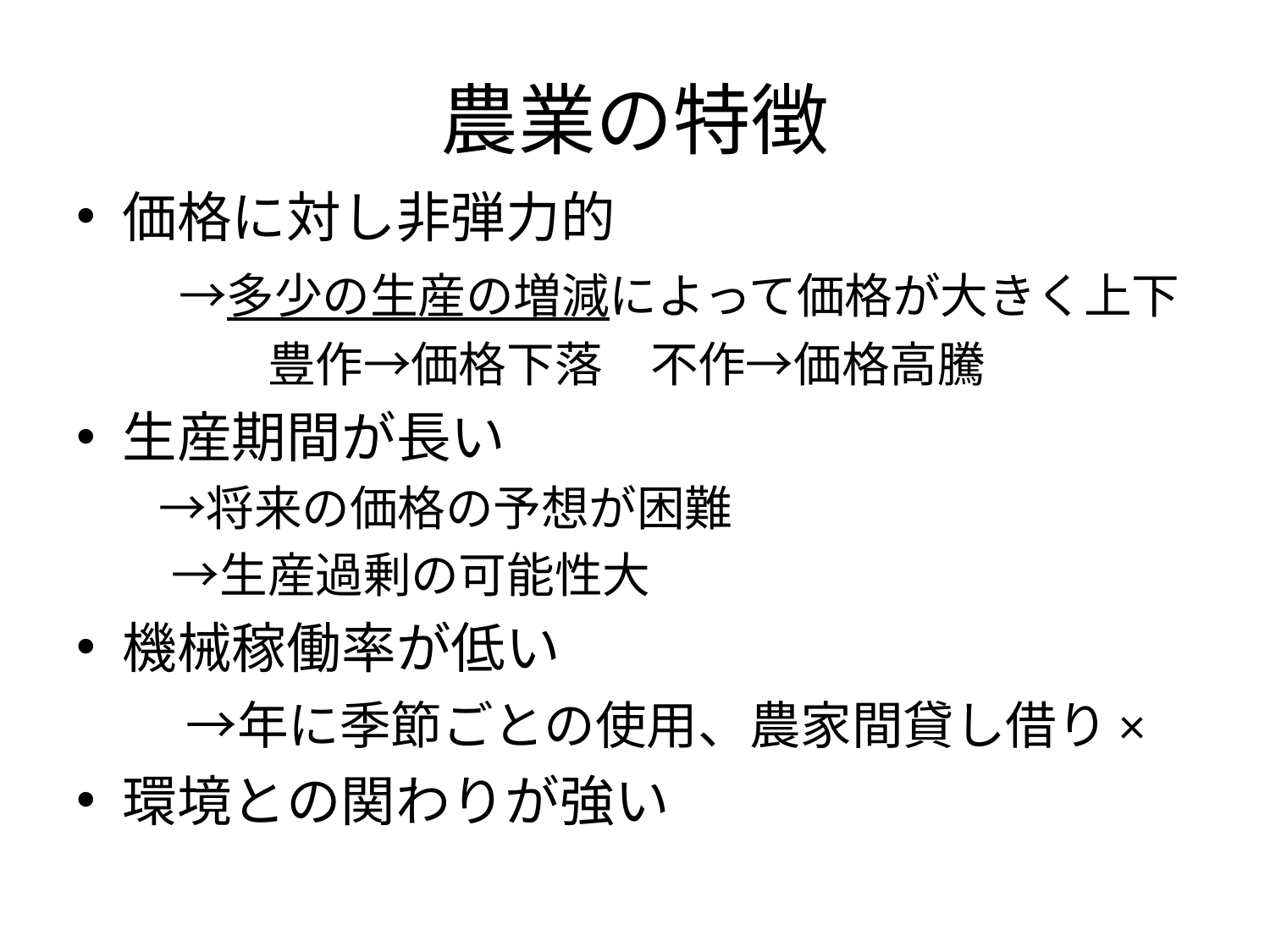

# 農業の特徴
価格に対し非弾力的
　　→多少の生産の増減によって価格が大きく上下
　　　　豊作→価格下落　不作→価格高騰
生産期間が長い
　　→将来の価格の予想が困難
　　→生産過剰の可能性大
機械稼働率が低い
　　→年に季節ごとの使用、農家間貸し借り×
環境との関わりが強い